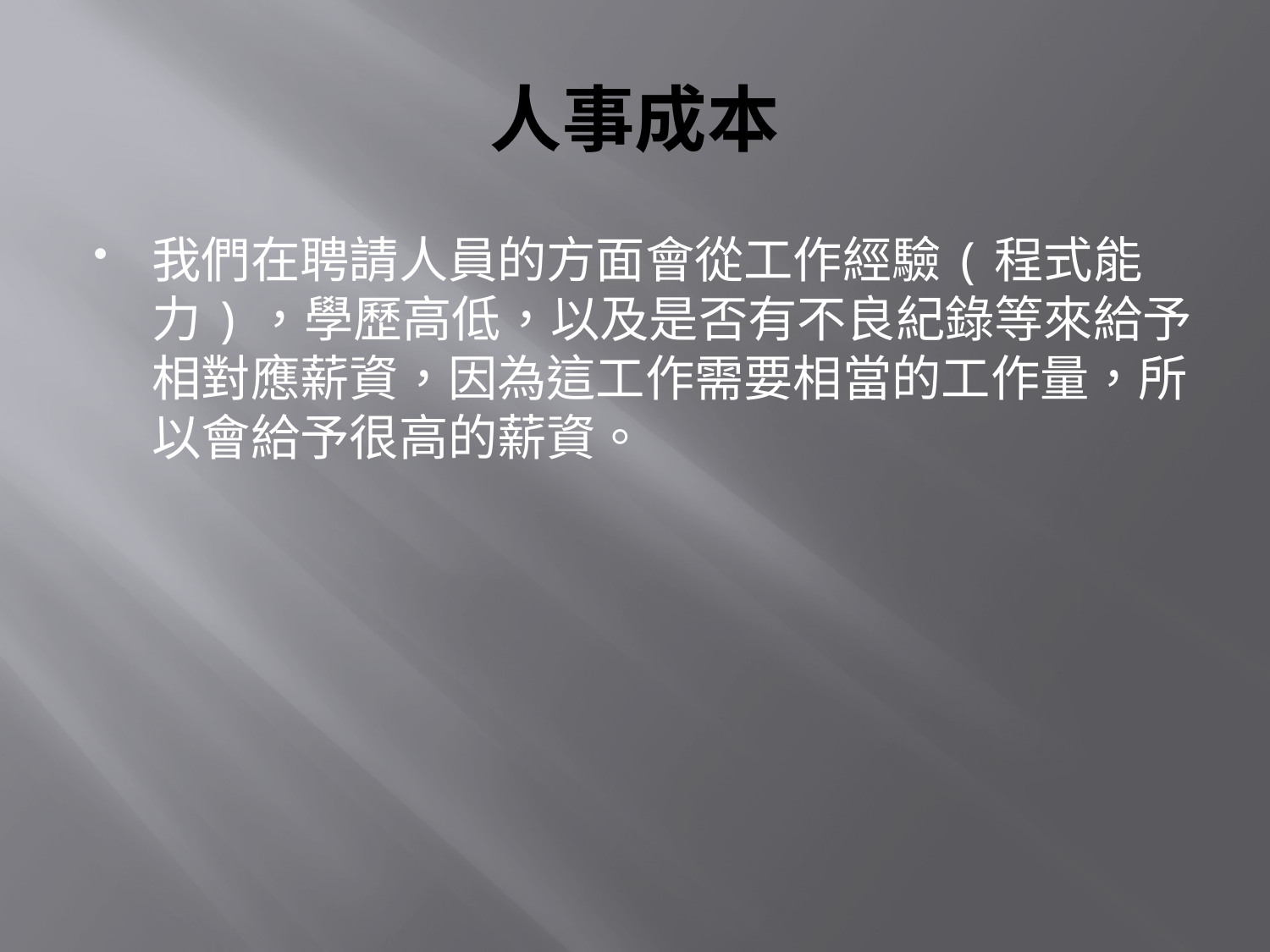

# 人事成本
我們在聘請人員的方面會從工作經驗(程式能力)，學歷高低，以及是否有不良紀錄等來給予相對應薪資，因為這工作需要相當的工作量，所以會給予很高的薪資。